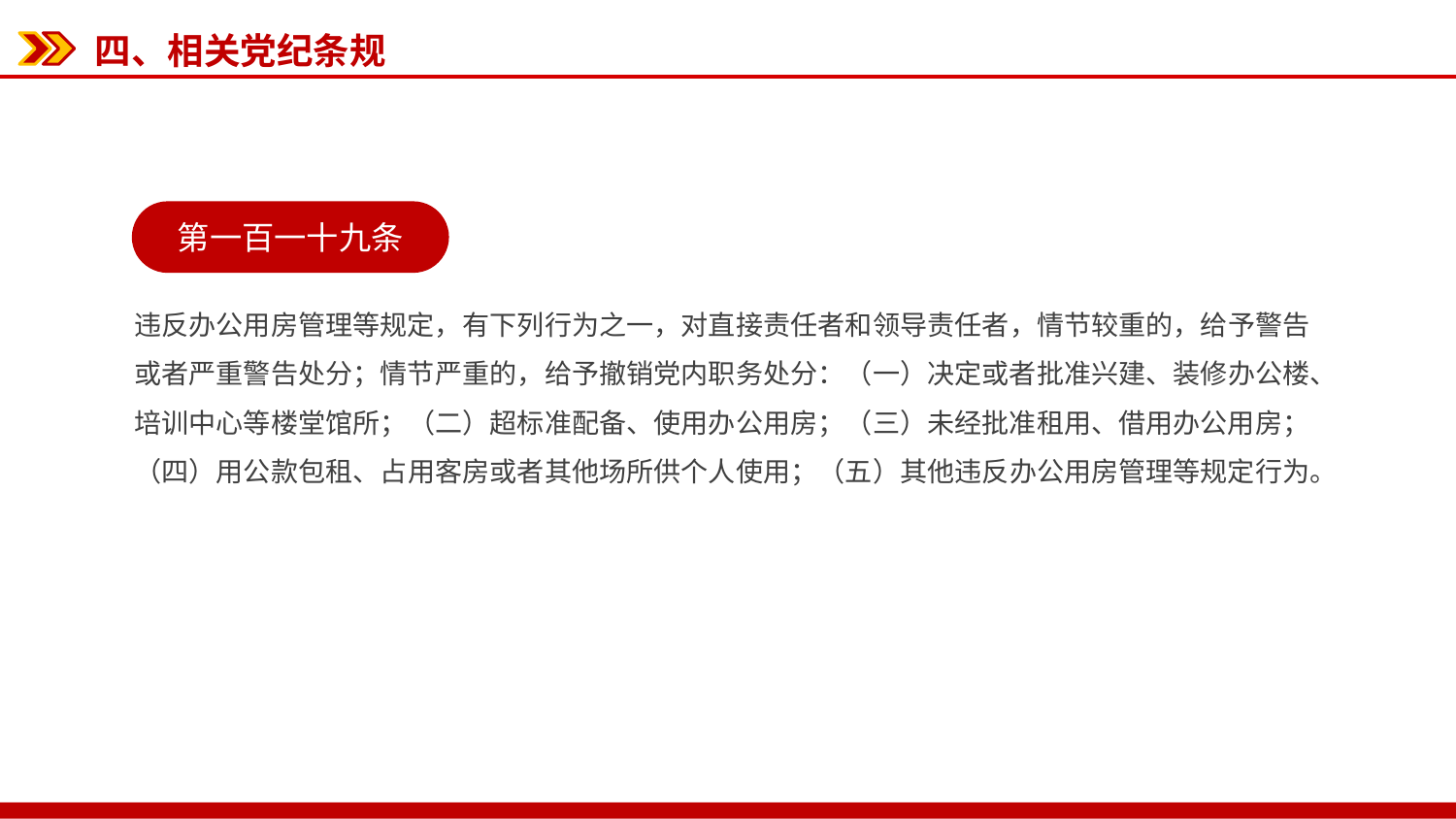

# 四、相关党纪条规

第一百一十九条
违反办公用房管理等规定，有下列行为之一，对直接责任者和领导责任者，情节较重的，给予警告或者严重警告处分；情节严重的，给予撤销党内职务处分：（一）决定或者批准兴建、装修办公楼、培训中心等楼堂馆所；（二）超标准配备、使用办公用房；（三）未经批准租用、借用办公用房；（四）用公款包租、占用客房或者其他场所供个人使用；（五）其他违反办公用房管理等规定行为。